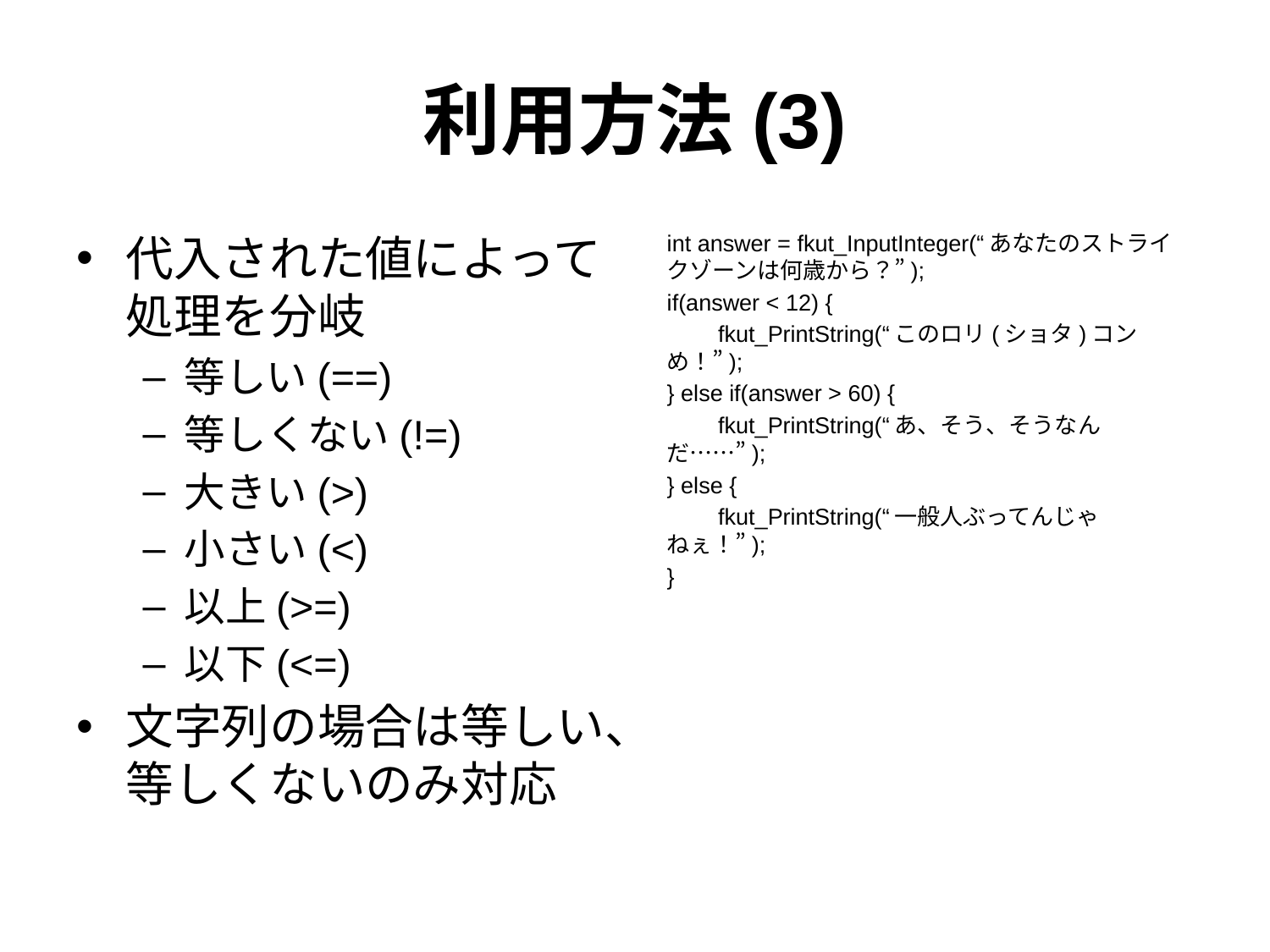

# 利用方法(3)
代入された値によって
処理を分岐
等しい(==)
等しくない(!=)
大きい(>)
小さい(<)
以上(>=)
以下(<=)
文字列の場合は等しい、等しくないのみ対応
int answer = fkut_InputInteger(“あなたのストライクゾーンは何歳から？”);
if(answer < 12) {
　　fkut_PrintString(“このロリ(ショタ)コンめ！”);
} else if(answer > 60) {
　　fkut_PrintString(“あ、そう、そうなんだ……”);
} else {
　　fkut_PrintString(“一般人ぶってんじゃねぇ！”);
}